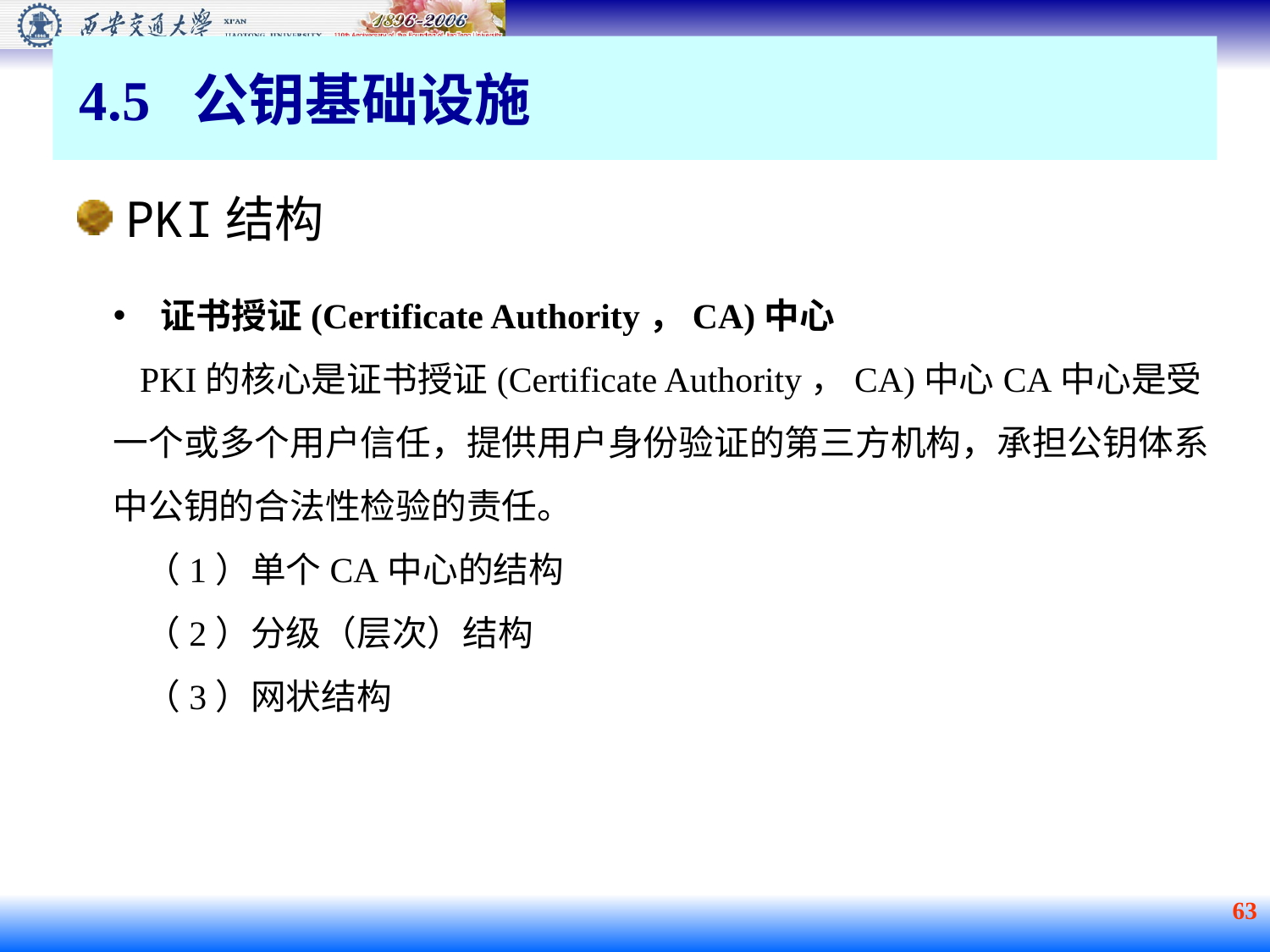

4.5  公钥基础设施
PKI结构
证书授证(Certificate Authority，CA)中心
   PKI的核心是证书授证(Certificate Authority，CA)中心CA中心是受一个或多个用户信任，提供用户身份验证的第三方机构，承担公钥体系中公钥的合法性检验的责任。
   （1）单个CA中心的结构
   （2）分级（层次）结构
   （3）网状结构

 63